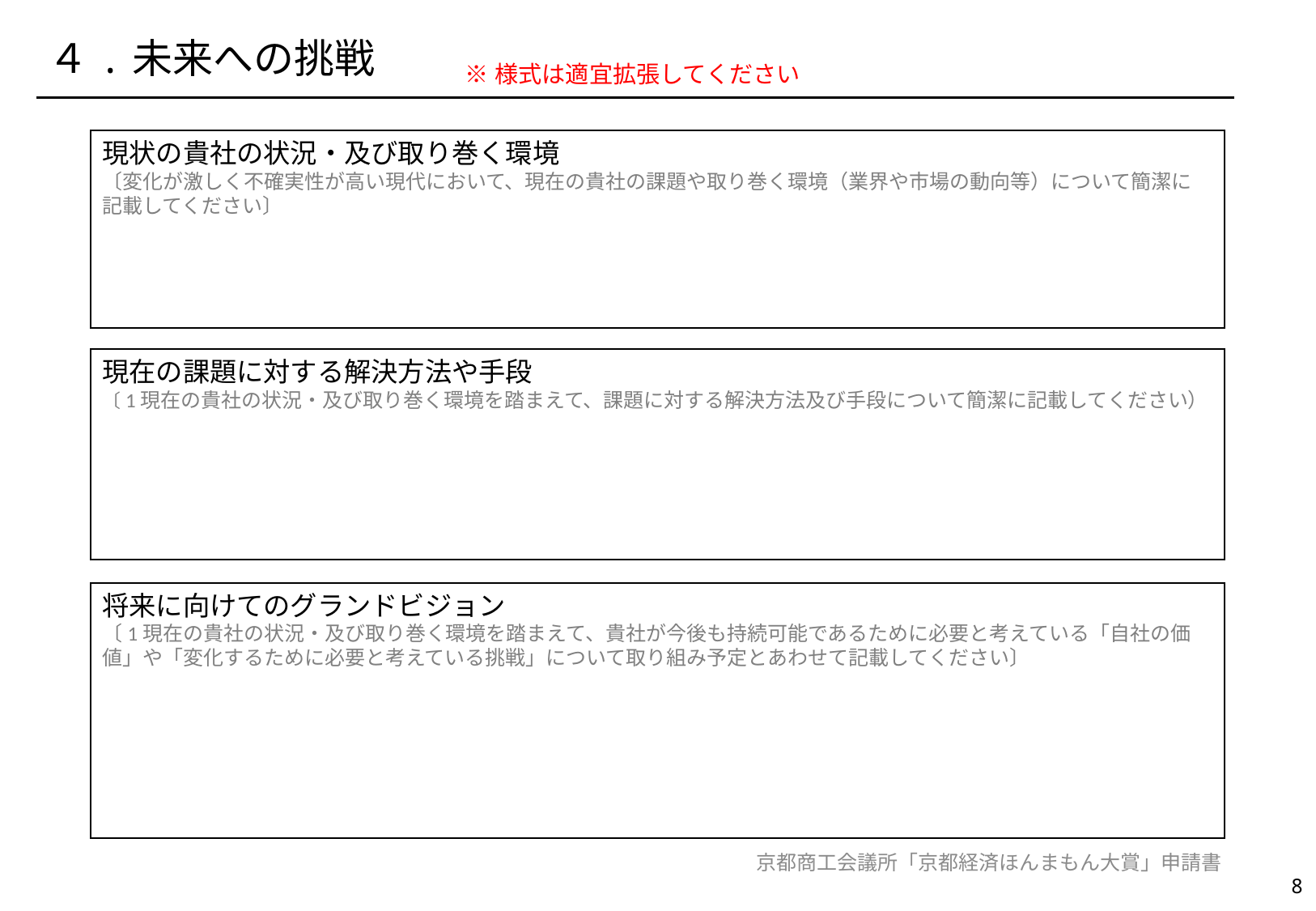

４.未来への挑戦
※様式は適宜拡張してください
現状の貴社の状況・及び取り巻く環境
〔変化が激しく不確実性が高い現代において、現在の貴社の課題や取り巻く環境（業界や市場の動向等）について簡潔に記載してください〕

現在の課題に対する解決方法や手段
〔1現在の貴社の状況・及び取り巻く環境を踏まえて、課題に対する解決方法及び手段について簡潔に記載してください）
将来に向けてのグランドビジョン
〔1現在の貴社の状況・及び取り巻く環境を踏まえて、貴社が今後も持続可能であるために必要と考えている「自社の価値」や「変化するために必要と考えている挑戦」について取り組み予定とあわせて記載してください〕

京都商工会議所「京都経済ほんまもん大賞」申請書
8